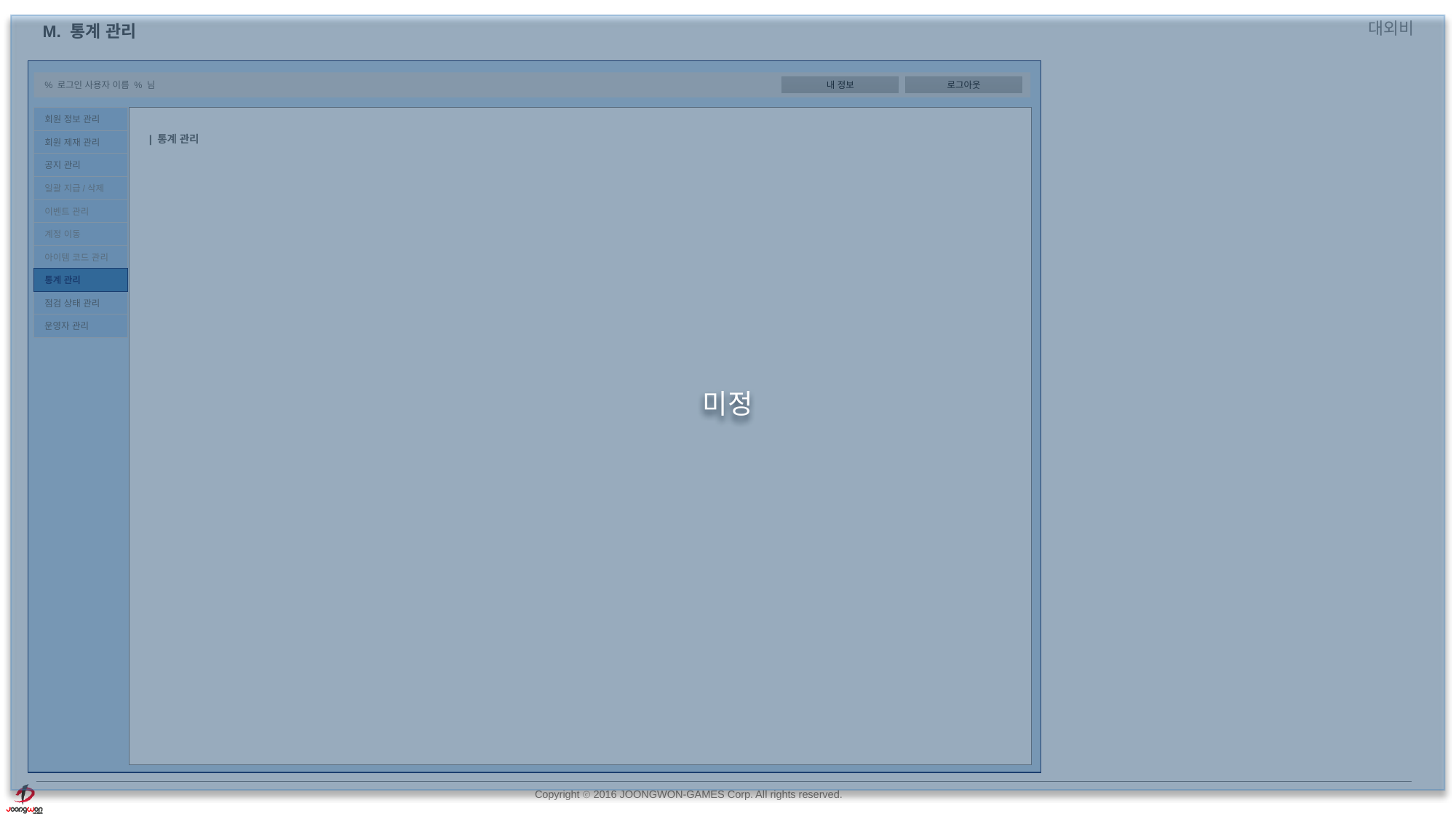

미정
M. 통계 관리

% 로그인 사용자 이름 % 님
내 정보
로그아웃
회원 정보 관리
제재 상태
-
제재 처리자 및 처리일
-
제재 및 해제 사유
-
| 통계 관리
회원 제재 관리
공지 관리
일괄 지급/삭제
이벤트 관리
계정 이동
아이템 코드 관리
통계 관리
점검 상태 관리
운영자 관리